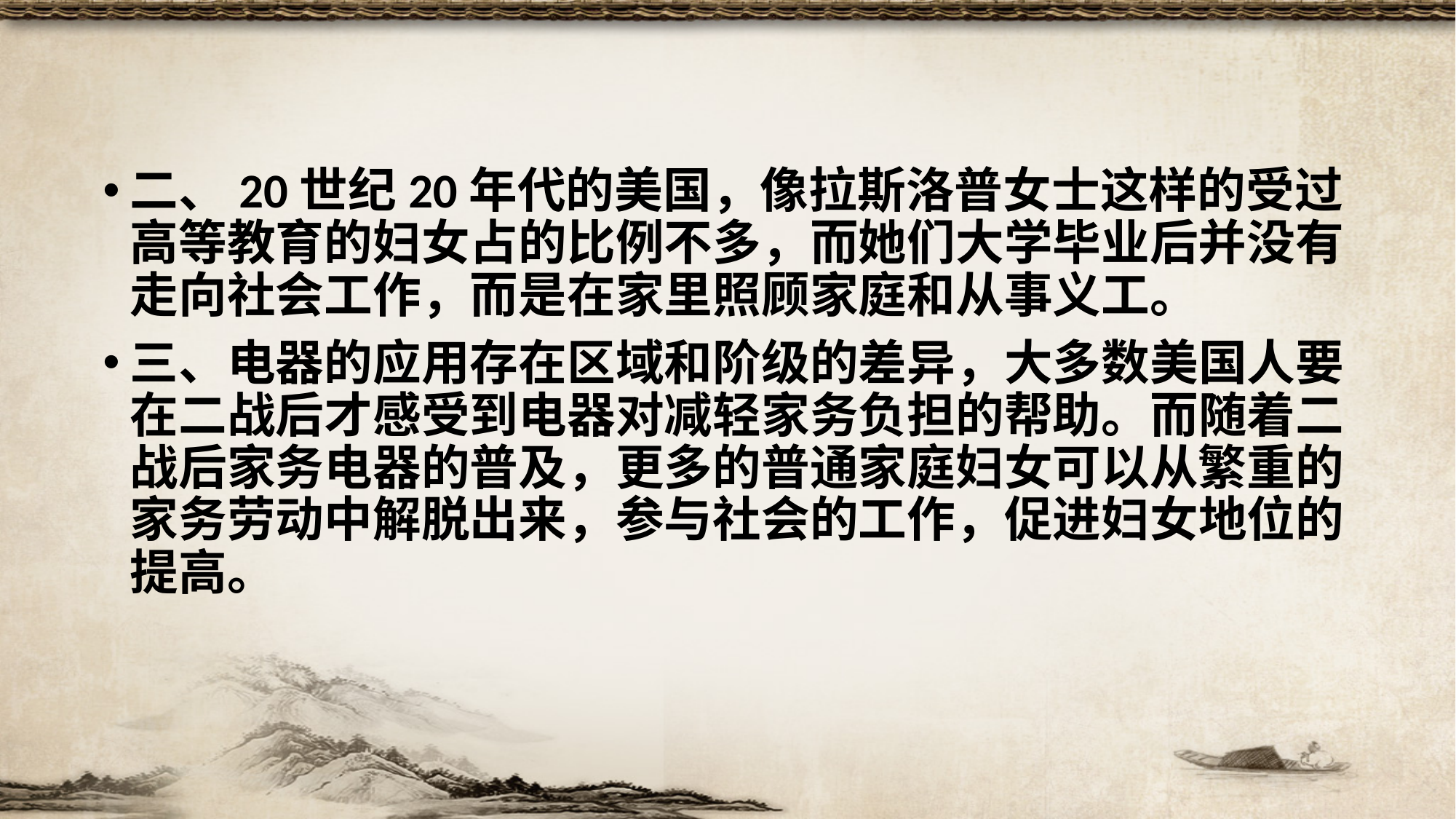

二、20世纪20年代的美国，像拉斯洛普女士这样的受过高等教育的妇女占的比例不多，而她们大学毕业后并没有走向社会工作，而是在家里照顾家庭和从事义工。
三、电器的应用存在区域和阶级的差异，大多数美国人要在二战后才感受到电器对减轻家务负担的帮助。而随着二战后家务电器的普及，更多的普通家庭妇女可以从繁重的家务劳动中解脱出来，参与社会的工作，促进妇女地位的提高。